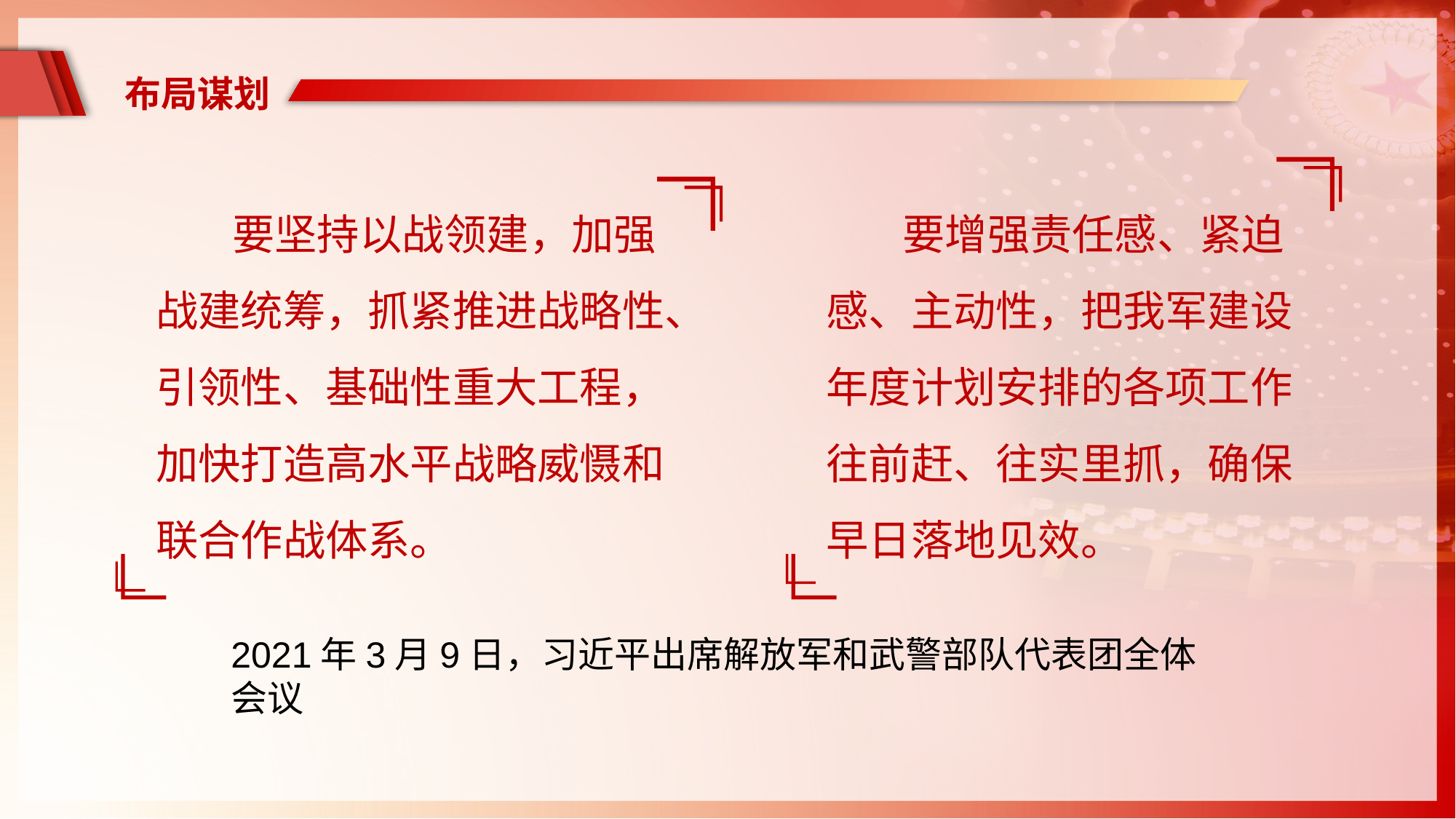

布局谋划

       要坚持以战领建，加强战建统筹，抓紧推进战略性、引领性、基础性重大工程，加快打造高水平战略威慑和联合作战体系。
       要增强责任感、紧迫感、主动性，把我军建设年度计划安排的各项工作往前赶、往实里抓，确保早日落地见效。

2021年3月9日，习近平出席解放军和武警部队代表团全体会议